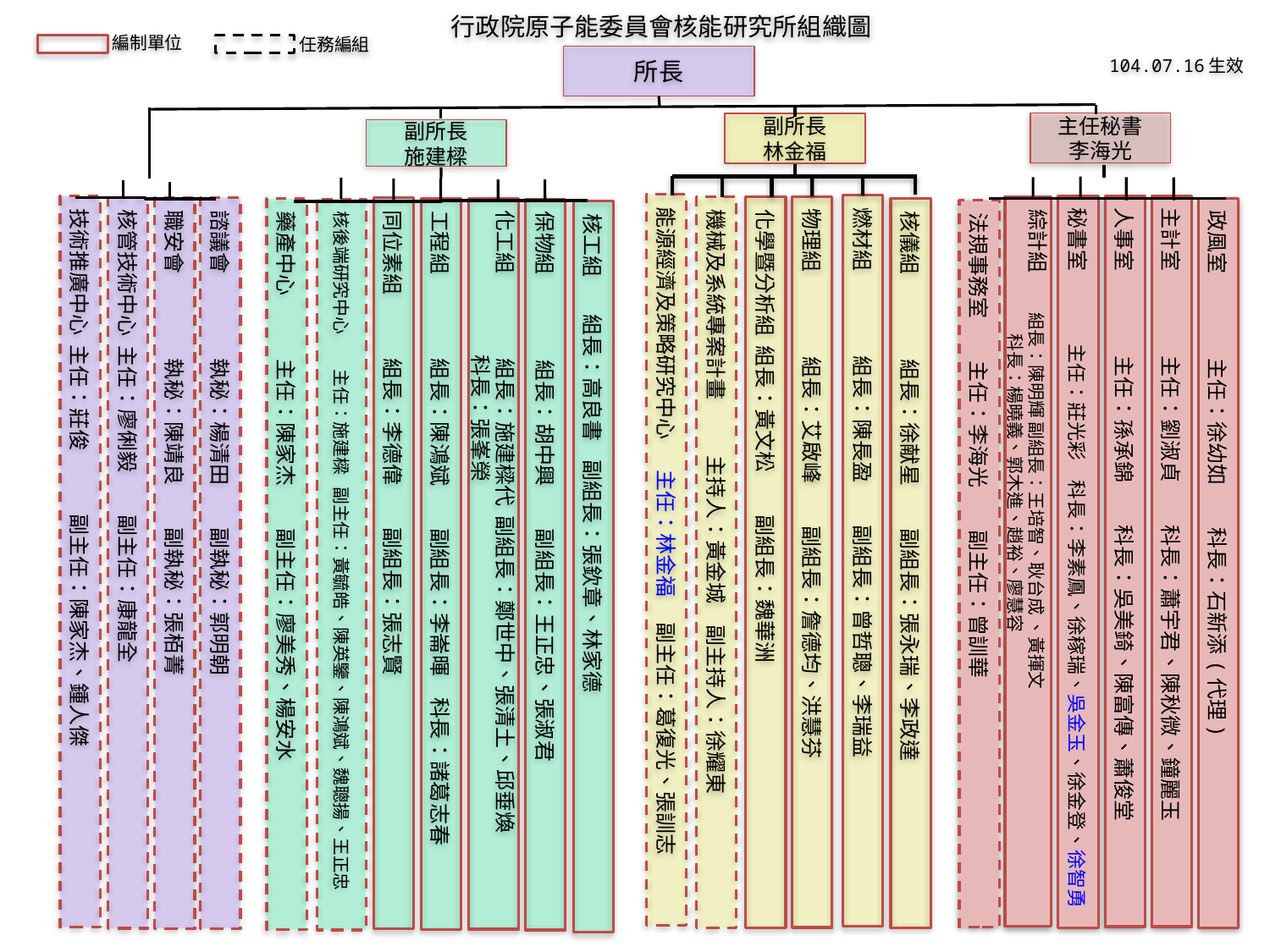

行政院原子能委員會核能研究所組織圖
編制單位
任務編組

104.07.16生效
所長
主任秘書
李海光
副所長
林金福
副所長
施建樑

能源經濟及策略研究中心　  主任：林金福　 副主任：葛復光、張訓志
燃材組　　　　組長：陳長盈　　副組長：曾哲聰、李瑞益
人事室　　　　主任：孫承錦　　科長：吳美錡、陳富傳、蕭俊堂
秘書室　  　　主任：莊光彩　科長：李素鳳、徐稼瑞、吳金玉、徐金登、徐智勇
主計室　　　　主任：劉淑貞　　科長：蕭宇君、陳秋微、鐘麗玉
技術推廣中心  主任：莊俊　　　副主任：陳家杰、鍾人傑
物理組　　　　組長：艾啟峰　　副組長：詹德均、洪慧芬
綜計組         組長：陳明輝 副組長：王培智、耿台成 、黃揮文
                              科長：楊曉義、郭木進、趙裕、廖慧容
化學暨分析組  組長：黃文松　　副組長：魏華洲
機械及系統專案計畫   　　主持人：黃金城　副主持人：徐耀東
核管技術中心  主任：廖俐毅　　副主任：康龍全
諮議會　　　　執秘：楊清田　　副執秘：郭明朝
職安會　　　　執秘：陳靖良　　副執秘：張栢菁
同位素組　　　組長：李德偉　　副組長：張志賢
化工組　　　　組長：施建樑代  副組長：鄭世中、張清土、邱垂煥
                              科長：張峯榮
政風室　　　　主任：徐幼如　　科長：石新添(代理)
工程組　　　　組長：陳鴻斌　　副組長：李崙暉　科長：諸葛志春
藥產中心　　　主任：陳家杰　　副主任：廖美秀、楊安水
核儀組　　　　組長：徐献星　　副組長：張永瑞、李政達
核後端研究中心　　主任：施建樑   副主任：黃毓皓、陳英鑒、陳鴻斌、魏聰揚、王正忠
保物組　　　　組長：胡中興　　副組長：王正忠、張淑君
法規事務室　　主任：李海光　　副主任：曾訓華
核工組        組長：高良書    副組長：張欽章、林家德